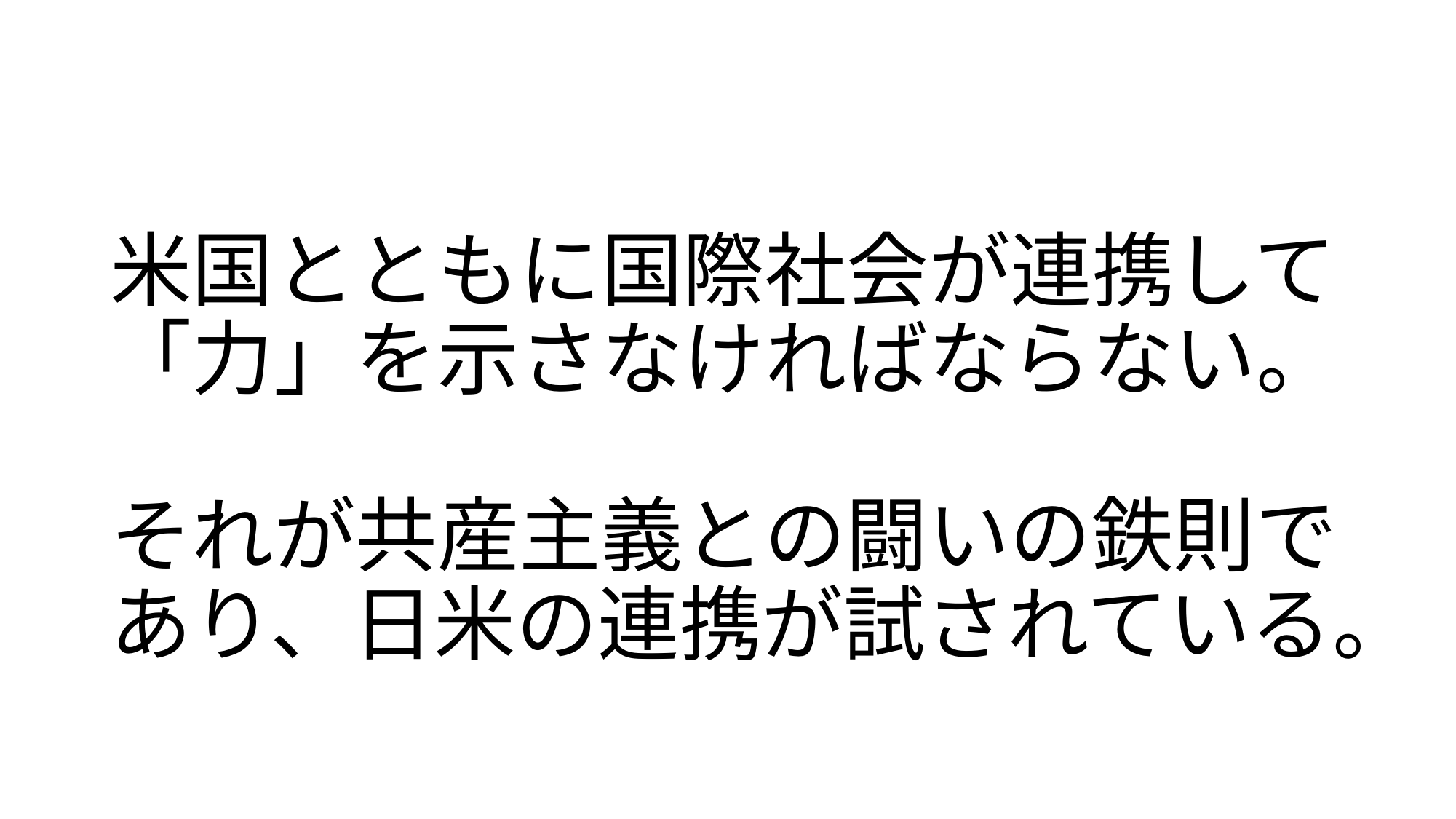

# 米国とともに国際社会が連携して「力」を示さなければならない。 それが共産主義との闘いの鉄則であり、日米の連携が試されている。